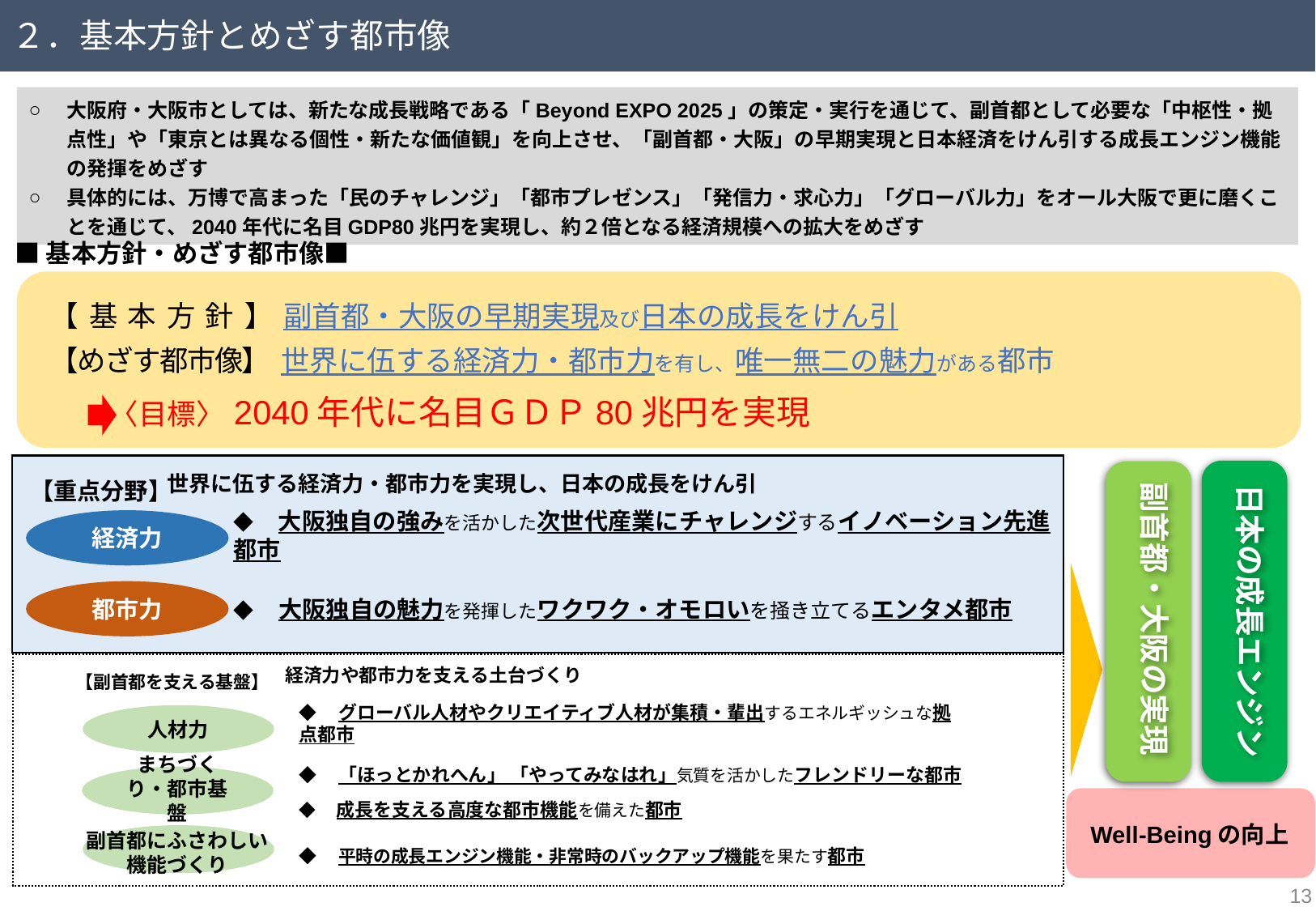

２．基本方針とめざす都市像
大阪府・大阪市としては、新たな成長戦略である「Beyond EXPO 2025」の策定・実行を通じて、副首都として必要な「中枢性・拠点性」や「東京とは異なる個性・新たな価値観」を向上させ、「副首都・大阪」の早期実現と日本経済をけん引する成長エンジン機能の発揮をめざす
具体的には、万博で高まった「民のチャレンジ」「都市プレゼンス」「発信力・求心力」「グローバル力」をオール大阪で更に磨くことを通じて、2040年代に名目GDP80兆円を実現し、約２倍となる経済規模への拡大をめざす
■基本方針・めざす都市像■
【基本方針】副首都・大阪の早期実現及び日本の成長をけん引
【めざす都市像】  世界に伍する経済力・都市力を有し、唯一無二の魅力がある都市

〈目標〉 2040年代に名目ＧＤＰ80兆円を実現

世界に伍する経済力・都市力を実現し、日本の成長をけん引
【重点分野】

副首都・大阪の実現
日本の成長エンジン
◆　大阪独自の強みを活かした次世代産業にチャレンジするイノベーション先進都市
経済力
◆　大阪独自の魅力を発揮したワクワク・オモロいを掻き立てるエンタメ都市
都市力
【副首都を支える基盤】
経済力や都市力を支える土台づくり

◆　グローバル人材やクリエイティブ人材が集積・輩出するエネルギッシュな拠点都市
人材力
◆　「ほっとかれへん」 「やってみなはれ」気質を活かしたフレンドリーな都市
◆　成長を支える高度な都市機能を備えた都市
まちづくり・都市基盤

Well-Beingの向上
副首都にふさわしい
機能づくり
◆　平時の成長エンジン機能・非常時のバックアップ機能を果たす都市

13